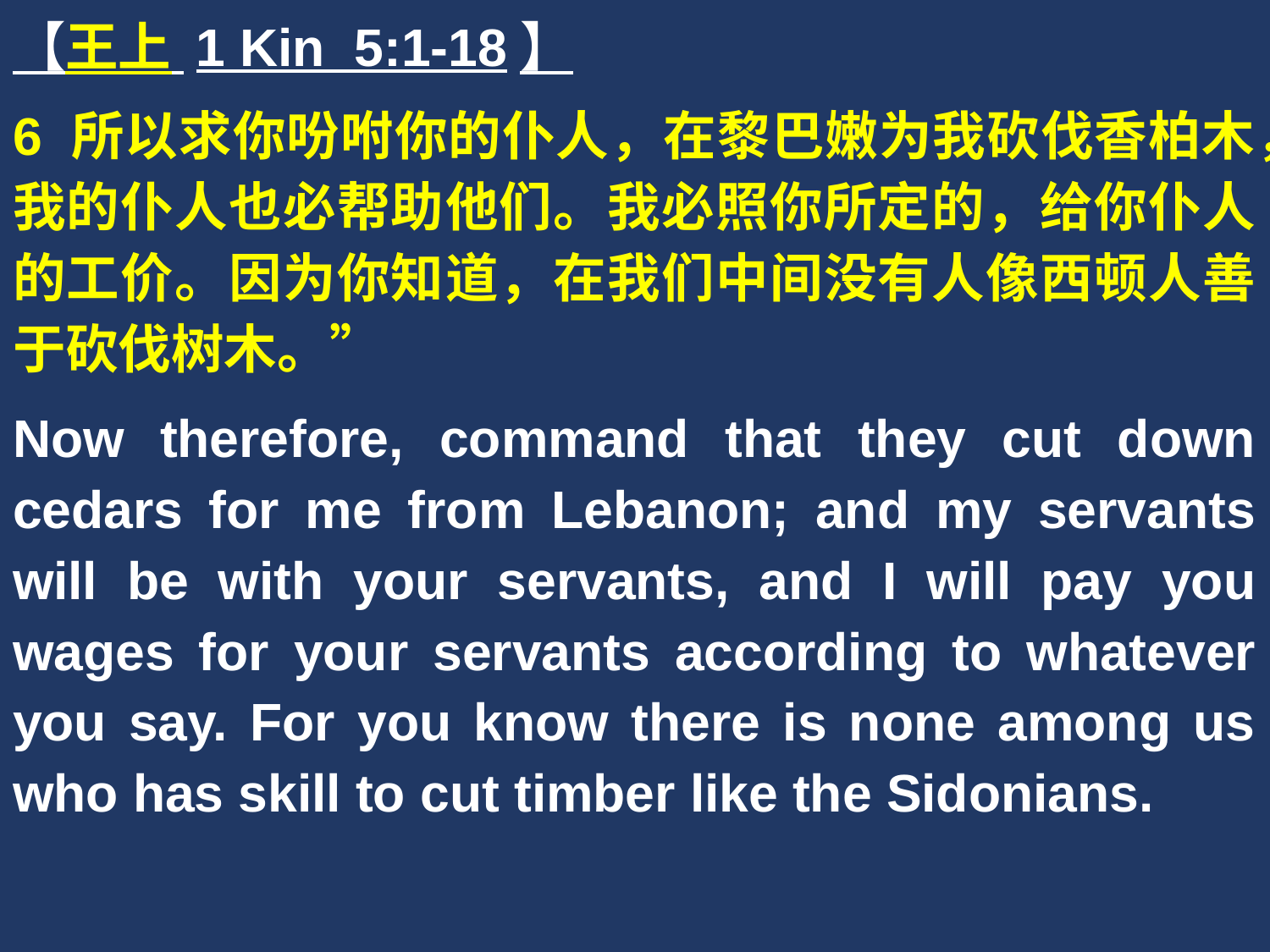

【王上 1 Kin  5:1-18】
6 所以求你吩咐你的仆人，在黎巴嫩为我砍伐香柏木，我的仆人也必帮助他们。我必照你所定的，给你仆人的工价。因为你知道，在我们中间没有人像西顿人善于砍伐树木。”
Now therefore, command that they cut down cedars for me from Lebanon; and my servants will be with your servants, and I will pay you wages for your servants according to whatever you say. For you know there is none among us who has skill to cut timber like the Sidonians.